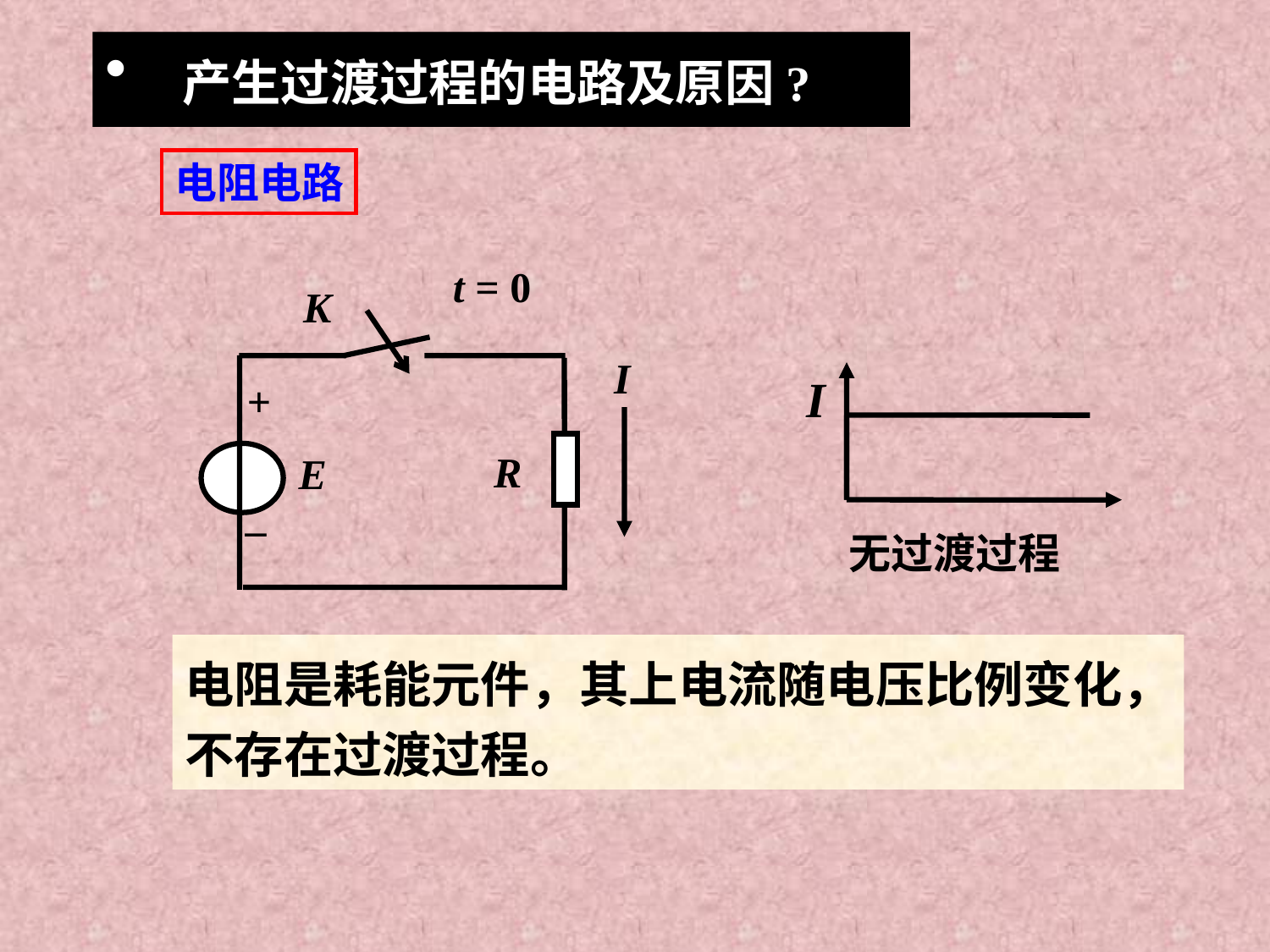

产生过渡过程的电路及原因?
电阻电路
t = 0
K

I

+

R
E

_

I

无过渡过程
电阻是耗能元件，其上电流随电压比例变化，
不存在过渡过程。